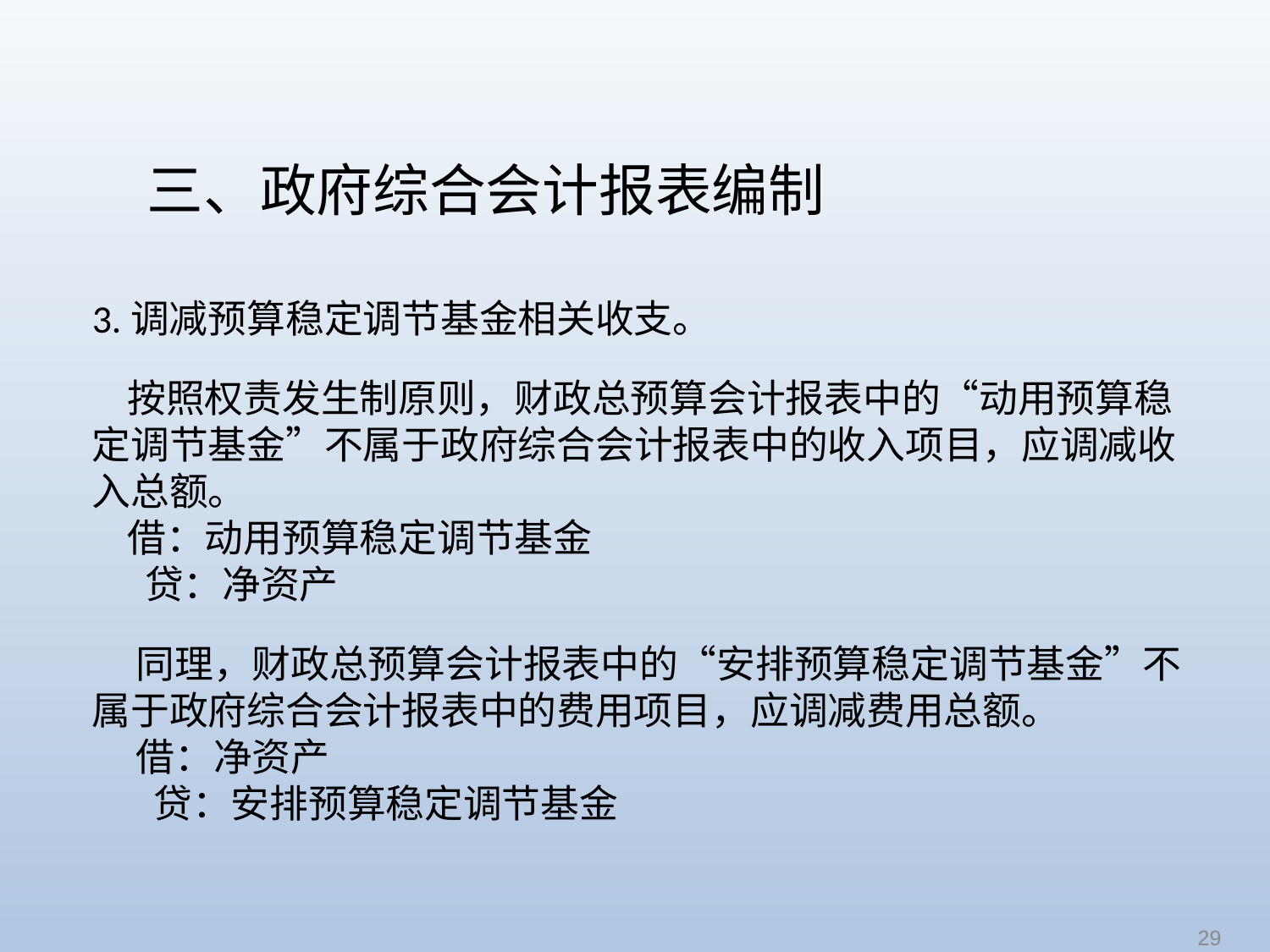

# 三、政府综合会计报表编制
3.调减预算稳定调节基金相关收支。

   按照权责发生制原则，财政总预算会计报表中的“动用预算稳定调节基金”不属于政府综合会计报表中的收入项目，应调减收入总额。
   借：动用预算稳定调节基金
     贷：净资产

    同理，财政总预算会计报表中的“安排预算稳定调节基金”不属于政府综合会计报表中的费用项目，应调减费用总额。
    借：净资产
      贷：安排预算稳定调节基金

29